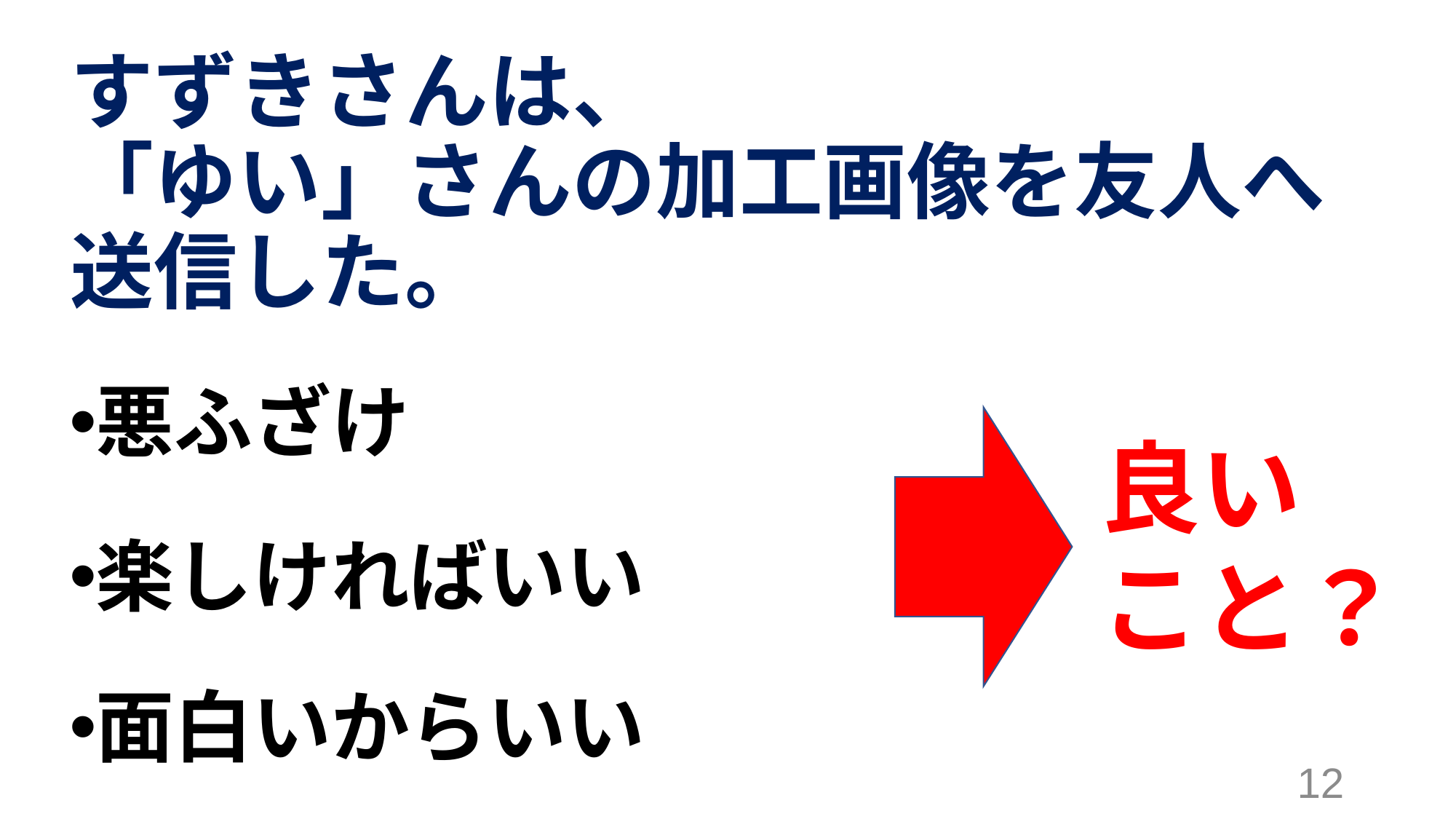

# すずきさんは、
「ゆい」さんの加工画像を友人へ
送信した。
悪ふざけ

楽しければいい

面白いからいい

良い
こと？
12